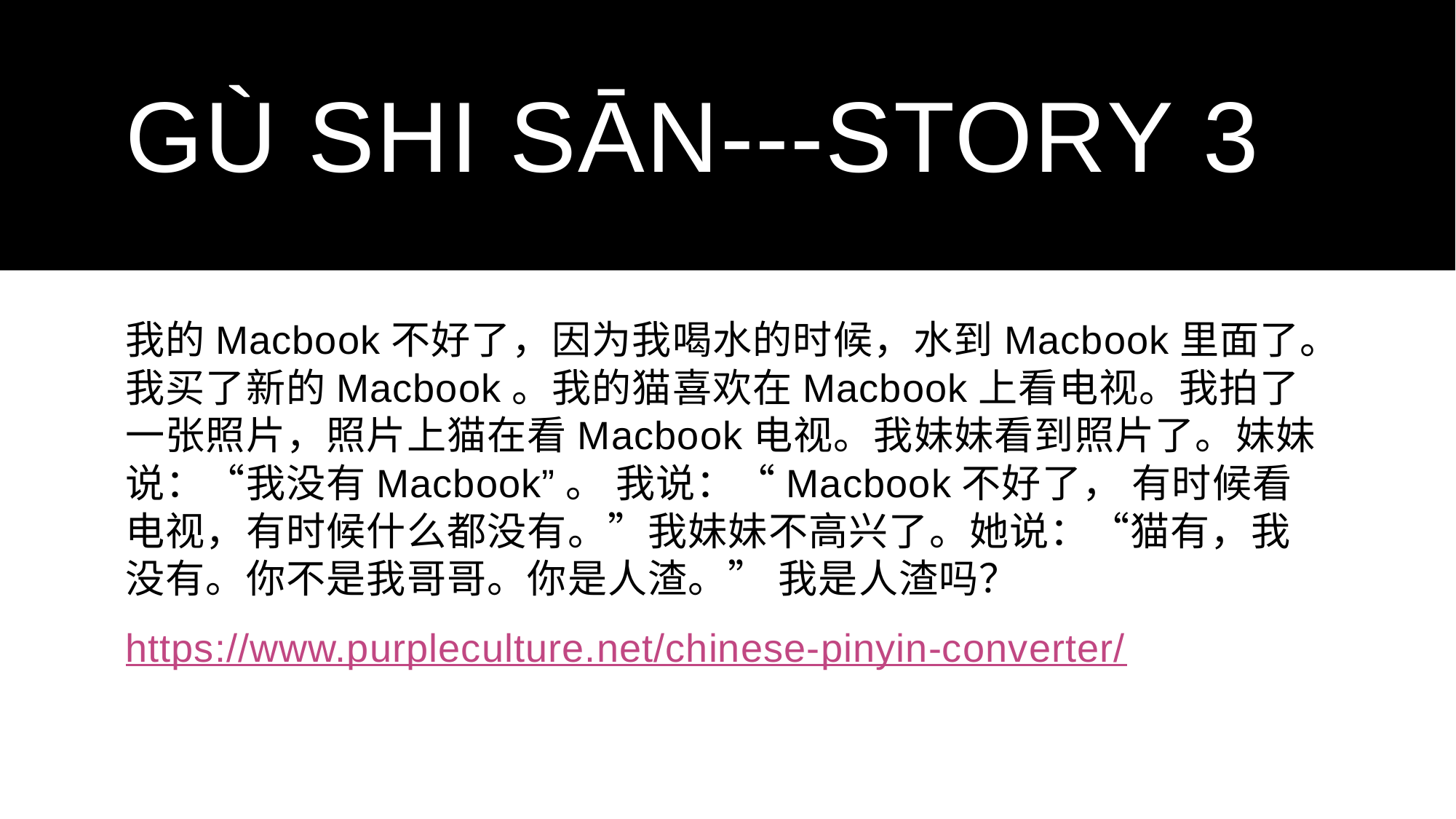

# Gù shi sān---Story 3
我的Macbook不好了，因为我喝水的时候，水到Macbook里面了。我买了新的Macbook。我的猫喜欢在Macbook上看电视。我拍了一张照片，照片上猫在看Macbook电视。我妹妹看到照片了。妹妹说：“我没有Macbook”。 我说：“Macbook不好了， 有时候看电视，有时候什么都没有。”我妹妹不高兴了。她说：“猫有，我没有。你不是我哥哥。你是人渣。” 我是人渣吗？
https://www.purpleculture.net/chinese-pinyin-converter/